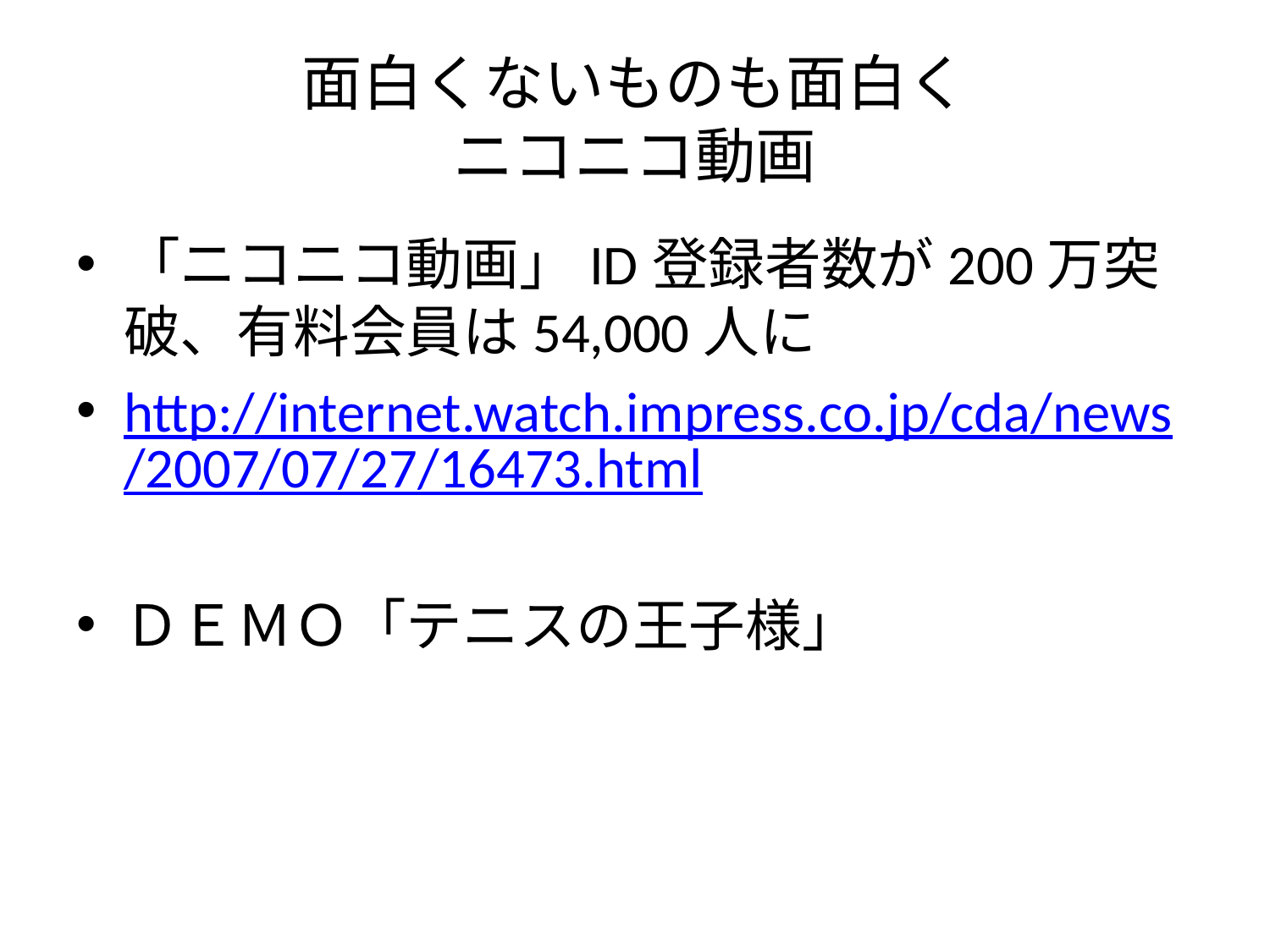

# 面白くないものも面白く ニコニコ動画
「ニコニコ動画」ID登録者数が200万突破、有料会員は54,000人に
http://internet.watch.impress.co.jp/cda/news/2007/07/27/16473.html

ＤＥＭＯ「テニスの王子様」